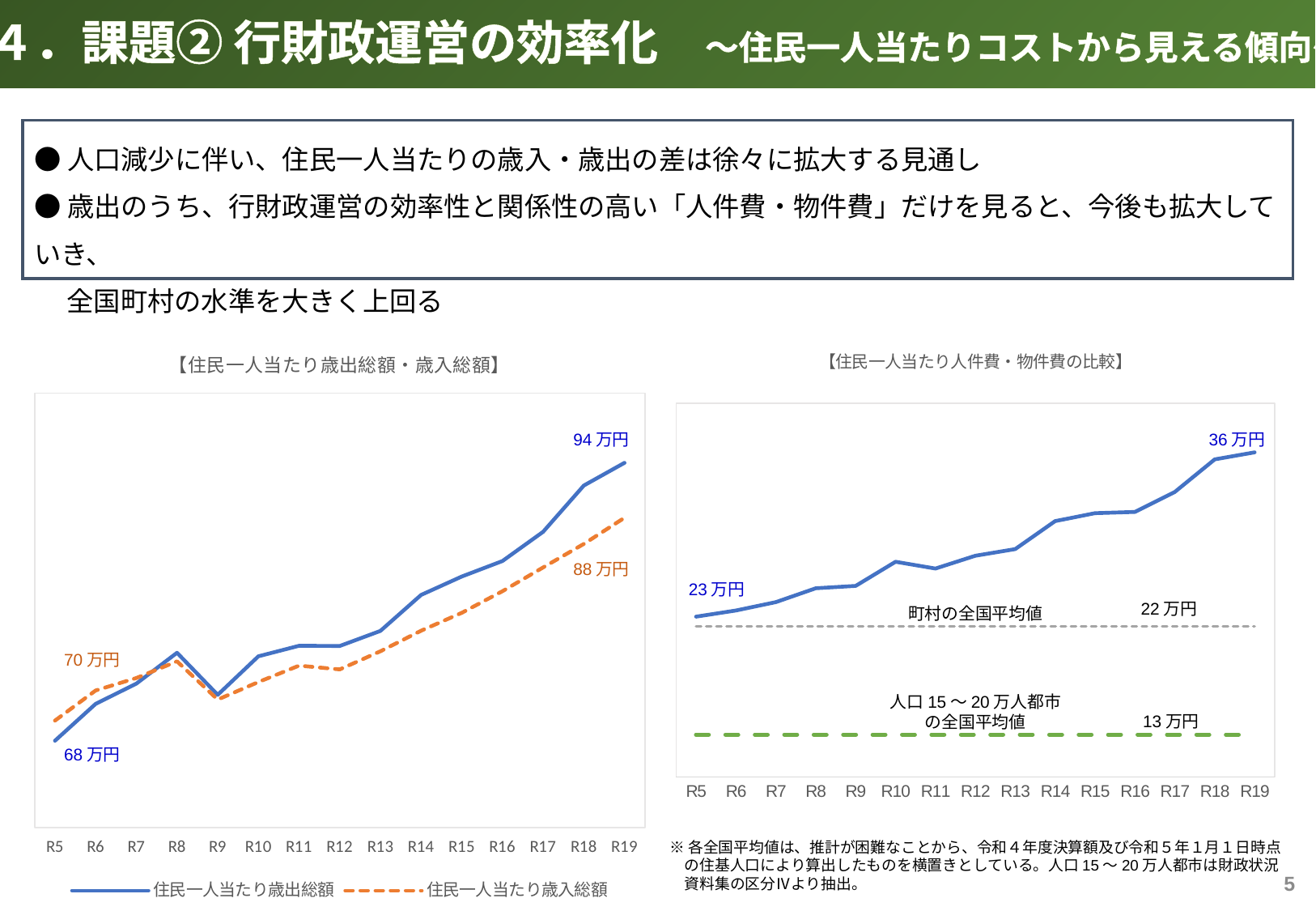

４．課題② 行財政運営の効率化　～住民一人当たりコストから見える傾向～

●人口減少に伴い、住民一人当たりの歳入・歳出の差は徐々に拡大する見通し
●歳出のうち、行財政運営の効率性と関係性の高い「人件費・物件費」だけを見ると、今後も拡大していき、
　 全国町村の水準を大きく上回る

### Chart: 【住民一人当たり歳出総額・歳入総額】

| Category | 住民一人当たり歳出総額 | 住民一人当たり歳入総額 |
|---|---|---|
| R5 | 679.9531066822979 | 698.4759671746776 |
| R6 | 713.8922155688623 | 726.2275449101796 |
| R7 | 732.5495958853784 | 737.6928728875827 |
| R8 | 760.92126674177 | 753.0354237075979 |
| R9 | 722.186659838689 | 717.8338240942261 |
| R10 | 757.6988599135107 | 733.9798191586948 |
| R11 | 767.3420099288877 | 749.0943244331141 |
| R12 | 767.1797691039033 | 745.6019791094008 |
| R13 | 781.0342398196422 | 762.2939270114133 |
| R14 | 814.1989589358011 | 781.2319259687681 |
| R15 | 831.1553311553312 | 797.7427977427977 |
| R16 | 845.4143140546315 | 817.6407752174578 |
| R17 | 872.2936931283339 | 839.5042359585817 |
| R18 | 914.917662253794 | 861.1559573781078 |
| R19 | 935.8057541992349 | 885.2486279727258 |

### Chart: 【住民一人当たり人件費・物件費の比較】

| Category |  |  |  |
|---|---|---|---|
| R5 | 228.57812683155552 | 134.0 | 221.0 |
| R6 | 233.5609054976644 | 134.0 | 221.0 |
| R7 | 240.26451138868478 | 134.0 | 221.0 |
| R8 | 251.37706559839762 | 134.0 | 221.0 |
| R9 | 253.2650448143406 | 134.0 | 221.0 |
| R10 | 272.66771488469607 | 134.0 | 221.0 |
| R11 | 267.23906627314193 | 134.0 | 221.0 |
| R12 | 277.48763056624523 | 134.0 | 221.0 |
| R13 | 282.83540022547913 | 134.0 | 221.0 |
| R14 | 305.2783803326103 | 134.0 | 221.0 |
| R15 | 311.6555308092057 | 134.0 | 221.0 |
| R16 | 312.63350625572167 | 134.0 | 221.0 |
| R17 | 328.67900847191714 | 134.0 | 221.0 |
| R18 | 354.8022598870056 | 134.0 | 221.0 |
| R19 | 360.4322527015794 | 134.0 | 221.0 |
94万円
36万円
88万円
23万円
22万円
町村の全国平均値
70万円
人口15～20万人都市
の全国平均値
13万円
68万円
※各全国平均値は、推計が困難なことから、令和４年度決算額及び令和５年１月１日時点
　の住基人口により算出したものを横置きとしている。人口15～20万人都市は財政状況
　資料集の区分Ⅳより抽出。
5